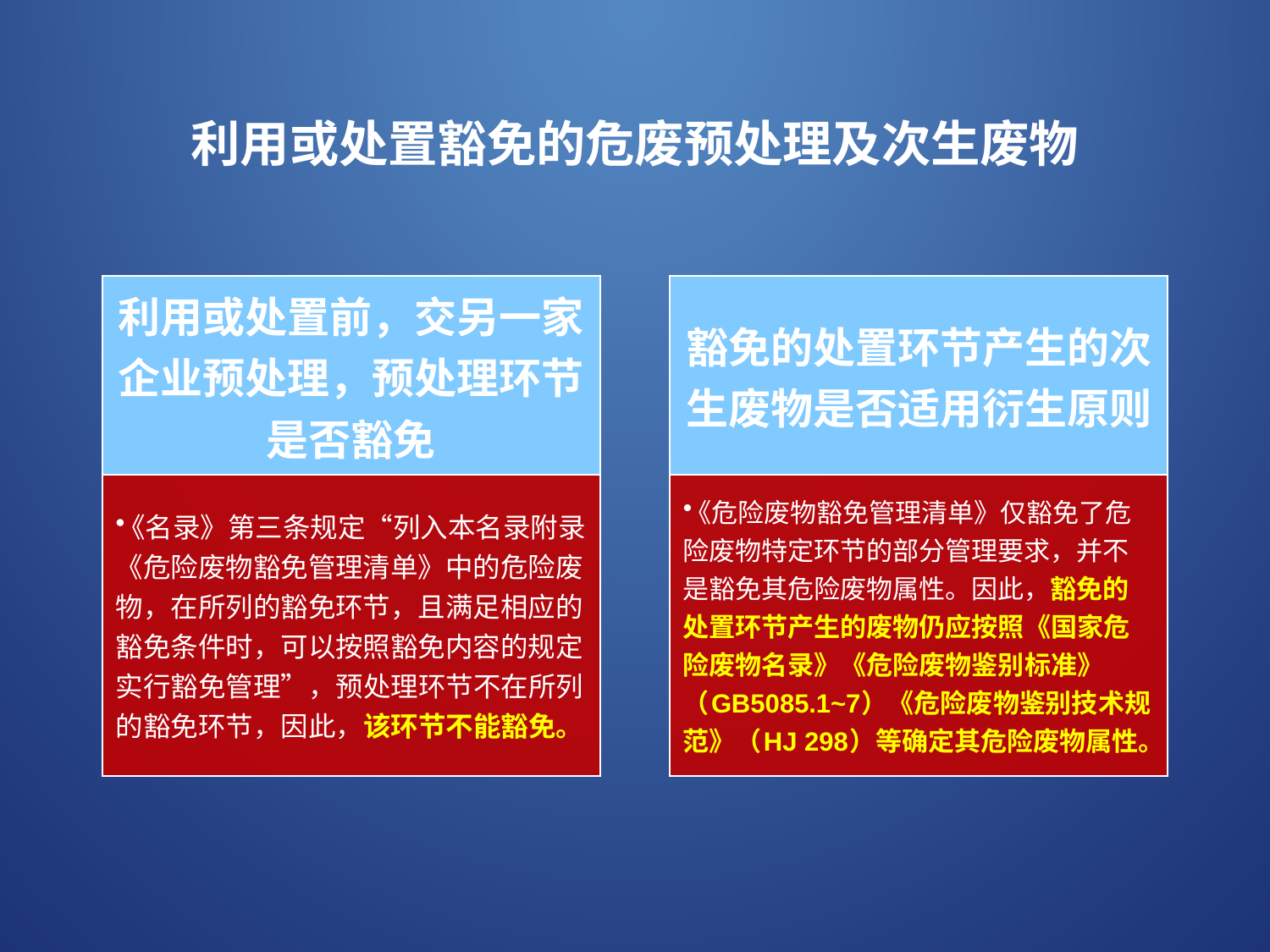

利用或处置豁免的危废预处理及次生废物
利用或处置前，交另一家企业预处理，预处理环节是否豁免
豁免的处置环节产生的次生废物是否适用衍生原则
《名录》第三条规定“列入本名录附录《危险废物豁免管理清单》中的危险废物，在所列的豁免环节，且满足相应的豁免条件时，可以按照豁免内容的规定实行豁免管理”，预处理环节不在所列的豁免环节，因此，该环节不能豁免。
《危险废物豁免管理清单》仅豁免了危险废物特定环节的部分管理要求，并不是豁免其危险废物属性。因此，豁免的处置环节产生的废物仍应按照《国家危险废物名录》《危险废物鉴别标准》（GB5085.1~7）《危险废物鉴别技术规范》（HJ 298）等确定其危险废物属性。